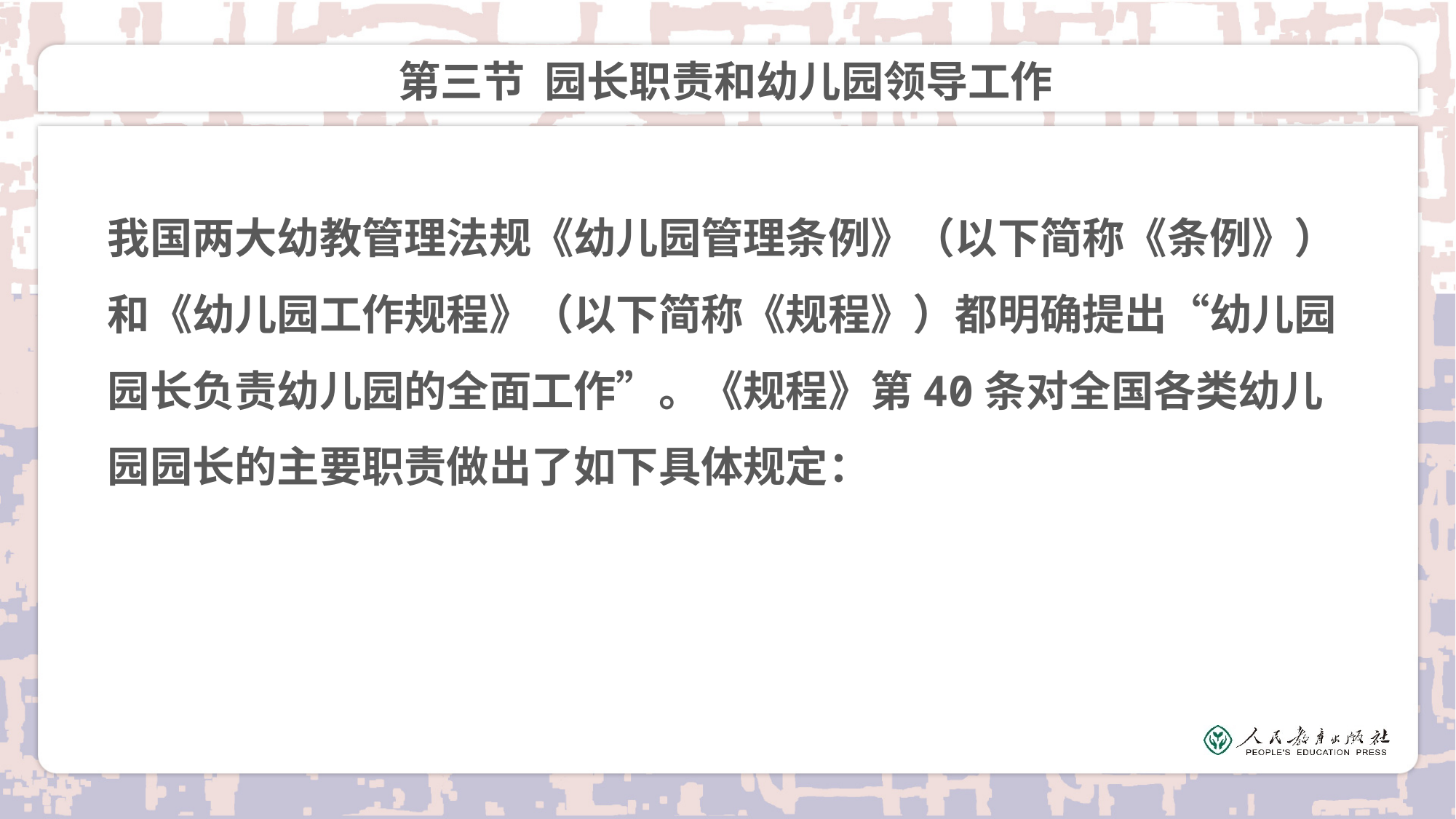

# 第三节  园长职责和幼儿园领导工作
我国两大幼教管理法规《幼儿园管理条例》（以下简称《条例》）和《幼儿园工作规程》（以下简称《规程》）都明确提出“幼儿园园长负责幼儿园的全面工作”。《规程》第40条对全国各类幼儿园园长的主要职责做出了如下具体规定：